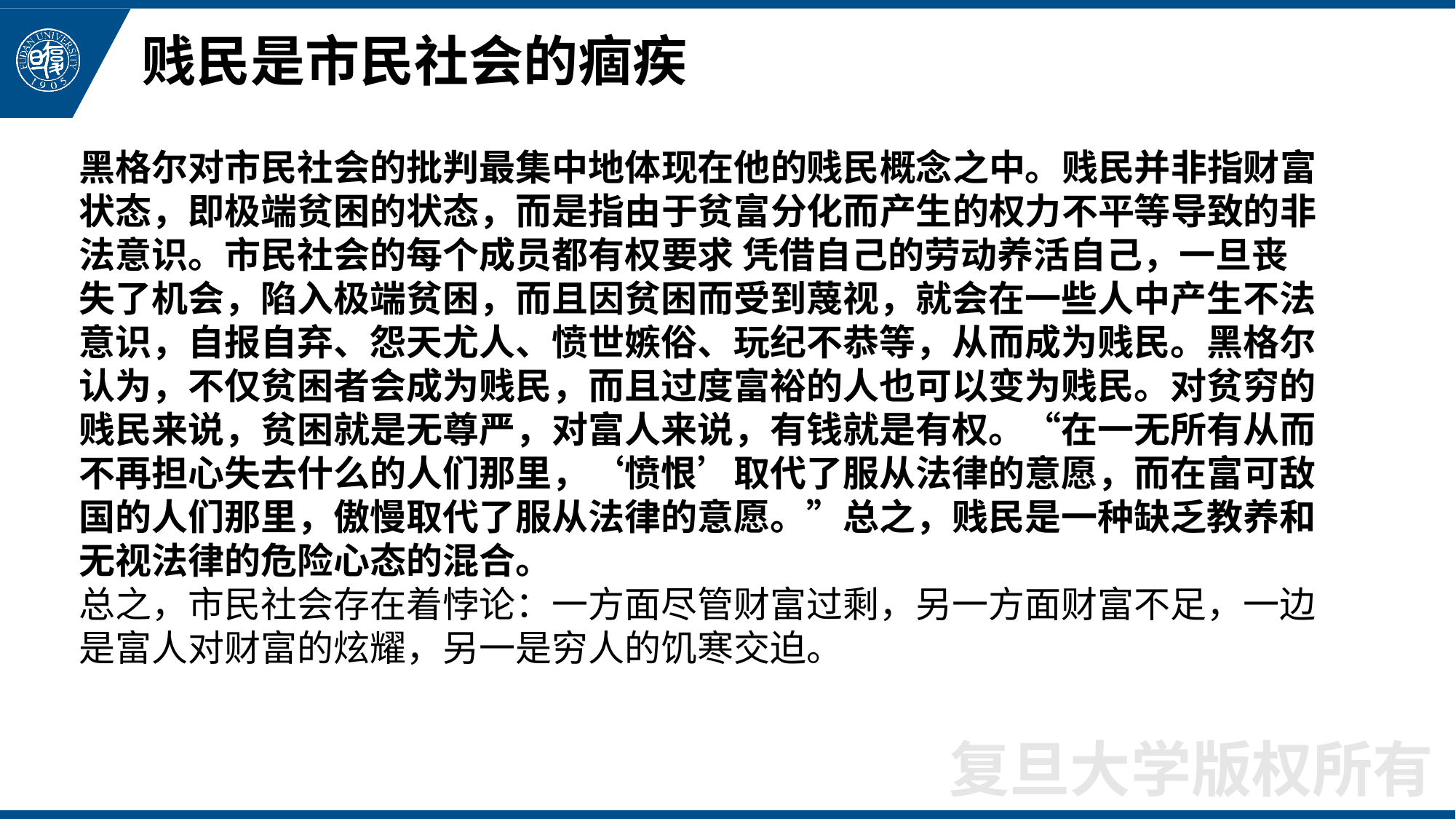

# 贱民是市民社会的痼疾
黑格尔对市民社会的批判最集中地体现在他的贱民概念之中。贱民并非指财富状态，即极端贫困的状态，而是指由于贫富分化而产生的权力不平等导致的非法意识。市民社会的每个成员都有权要求 凭借自己的劳动养活自己，一旦丧失了机会，陷入极端贫困，而且因贫困而受到蔑视，就会在一些人中产生不法意识，自报自弃、怨天尤人、愤世嫉俗、玩纪不恭等，从而成为贱民。黑格尔认为，不仅贫困者会成为贱民，而且过度富裕的人也可以变为贱民。对贫穷的贱民来说，贫困就是无尊严，对富人来说，有钱就是有权。“在一无所有从而不再担心失去什么的人们那里，‘愤恨’取代了服从法律的意愿，而在富可敌国的人们那里，傲慢取代了服从法律的意愿。”总之，贱民是一种缺乏教养和无视法律的危险心态的混合。
总之，市民社会存在着悖论：一方面尽管财富过剩，另一方面财富不足，一边是富人对财富的炫耀，另一是穷人的饥寒交迫。